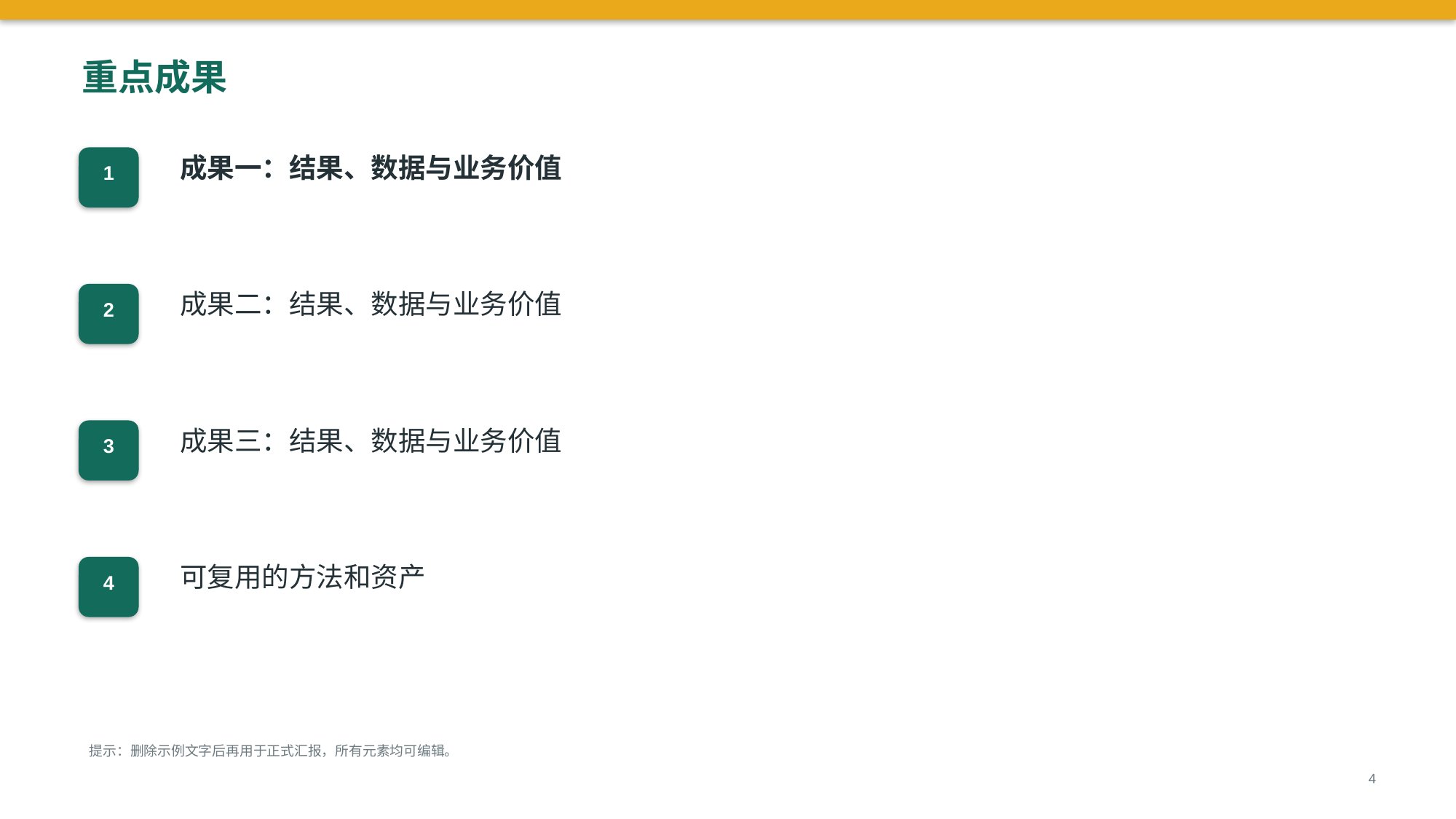

重点成果
成果一：结果、数据与业务价值

1
成果二：结果、数据与业务价值

2
成果三：结果、数据与业务价值

3
可复用的方法和资产

4
提示：删除示例文字后再用于正式汇报，所有元素均可编辑。
4